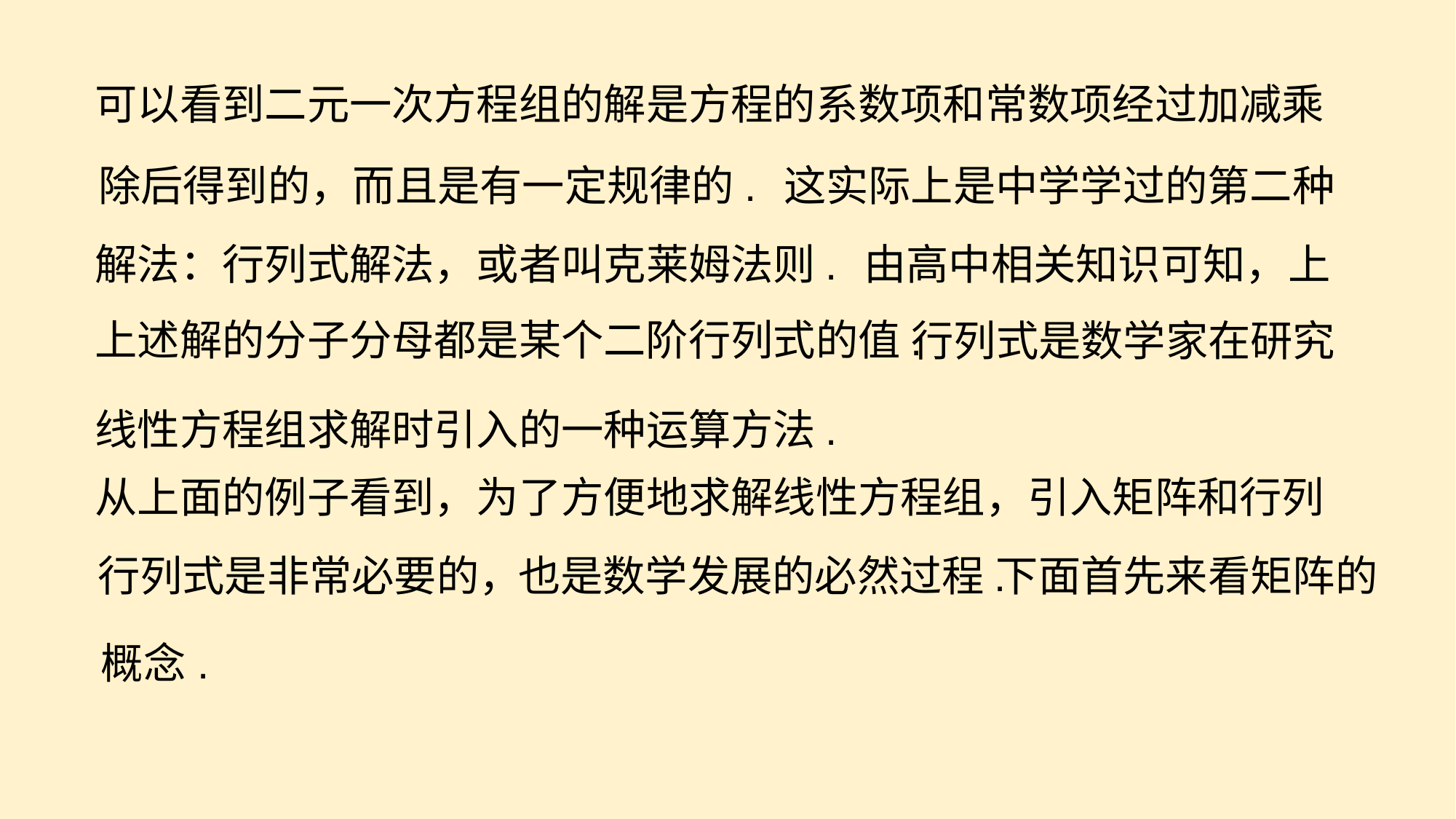

可以看到二元一次方程组的解是方程的系数项和常数项经过加减乘
除后得到的，而且是有一定规律的.
这实际上是中学学过的第二种
解法：行列式解法，或者叫克莱姆法则.
由高中相关知识可知，上
上述解的分子分母都是某个二阶行列式的值.
行列式是数学家在研究
线性方程组求解时引入的一种运算方法.
从上面的例子看到，为了方便地求解线性方程组，引入矩阵和行列
行列式是非常必要的，
也是数学发展的必然过程.
下面首先来看矩阵的
概念.